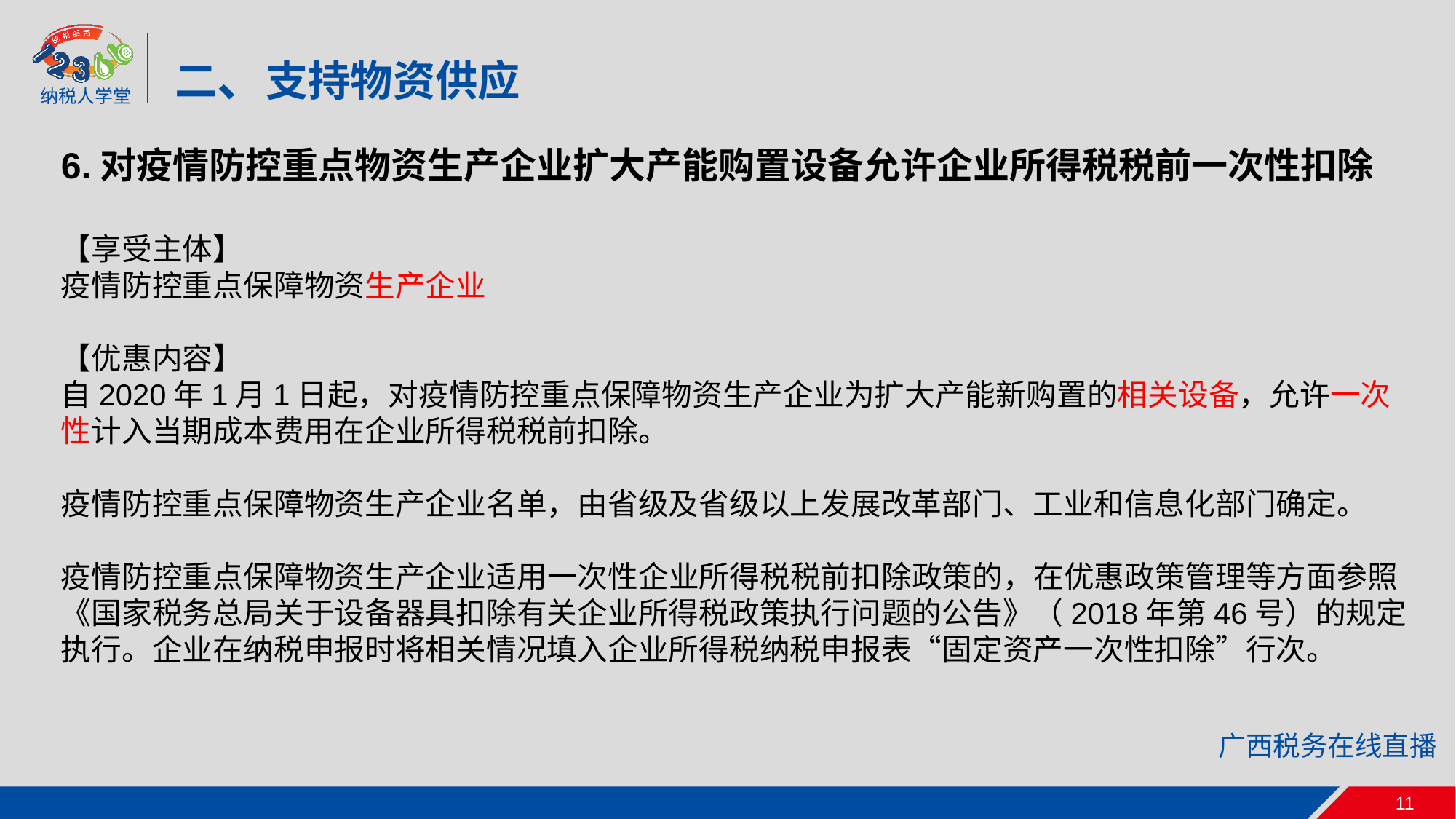

二、支持物资供应
6.对疫情防控重点物资生产企业扩大产能购置设备允许企业所得税税前一次性扣除

【享受主体】
疫情防控重点保障物资生产企业

【优惠内容】
自2020年1月1日起，对疫情防控重点保障物资生产企业为扩大产能新购置的相关设备，允许一次性计入当期成本费用在企业所得税税前扣除。

疫情防控重点保障物资生产企业名单，由省级及省级以上发展改革部门、工业和信息化部门确定。

疫情防控重点保障物资生产企业适用一次性企业所得税税前扣除政策的，在优惠政策管理等方面参照《国家税务总局关于设备器具扣除有关企业所得税政策执行问题的公告》（2018年第46号）的规定执行。企业在纳税申报时将相关情况填入企业所得税纳税申报表“固定资产一次性扣除”行次。